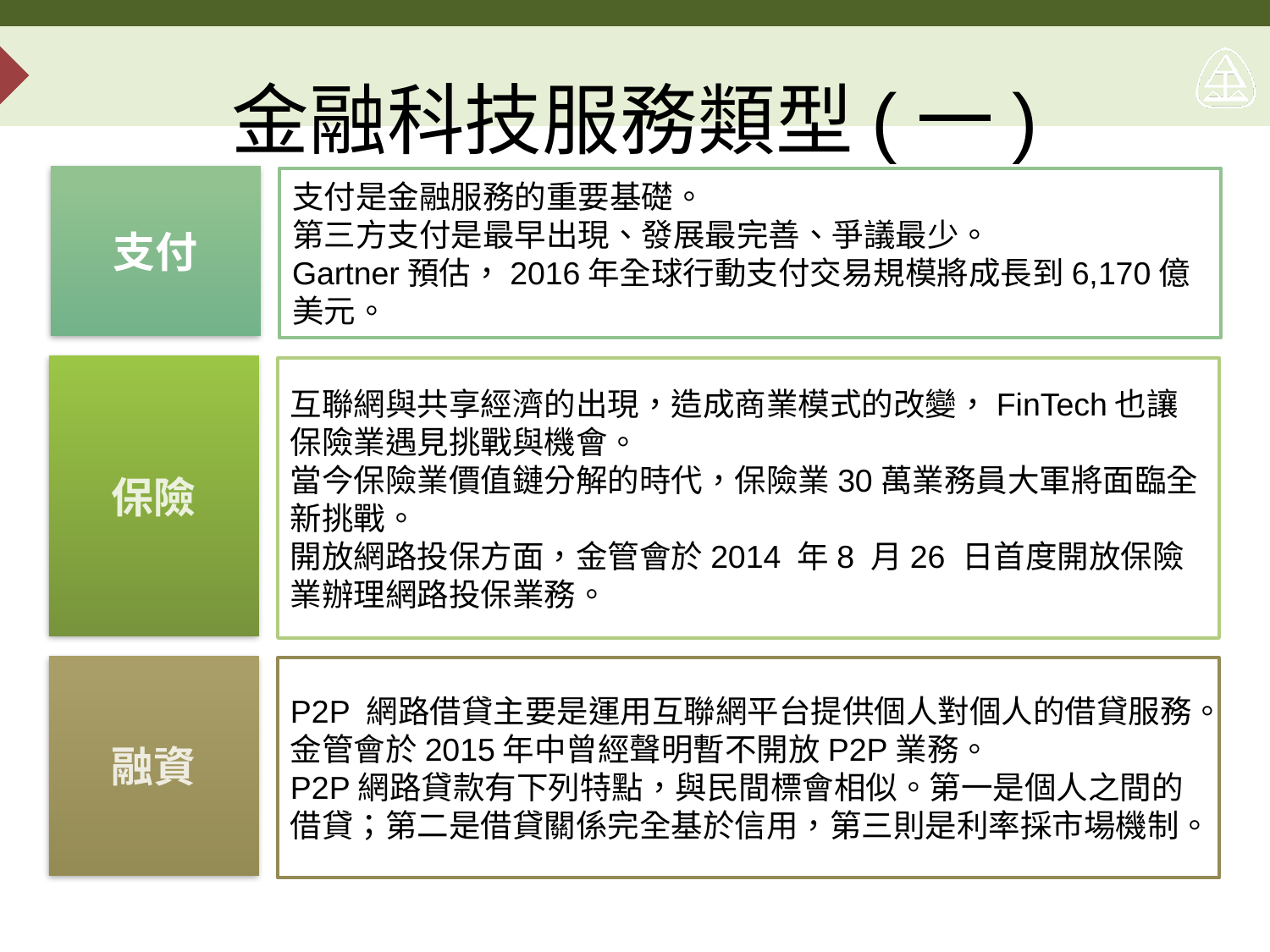

# 金融科技服務類型(一)
支付
支付是金融服務的重要基礎。
第三方支付是最早出現、發展最完善、爭議最少。
Gartner預估，2016年全球行動支付交易規模將成長到6,170億美元。
保險
互聯網與共享經濟的出現，造成商業模式的改變，FinTech也讓保險業遇見挑戰與機會。
當今保險業價值鏈分解的時代，保險業30萬業務員大軍將面臨全新挑戰。
開放網路投保方面，金管會於2014 年8 月26 日首度開放保險業辦理網路投保業務。
融資
P2P 網路借貸主要是運用互聯網平台提供個人對個人的借貸服務。
金管會於2015年中曾經聲明暫不開放P2P業務。
P2P網路貸款有下列特點，與民間標會相似。第一是個人之間的借貸；第二是借貸關係完全基於信用，第三則是利率採市場機制。